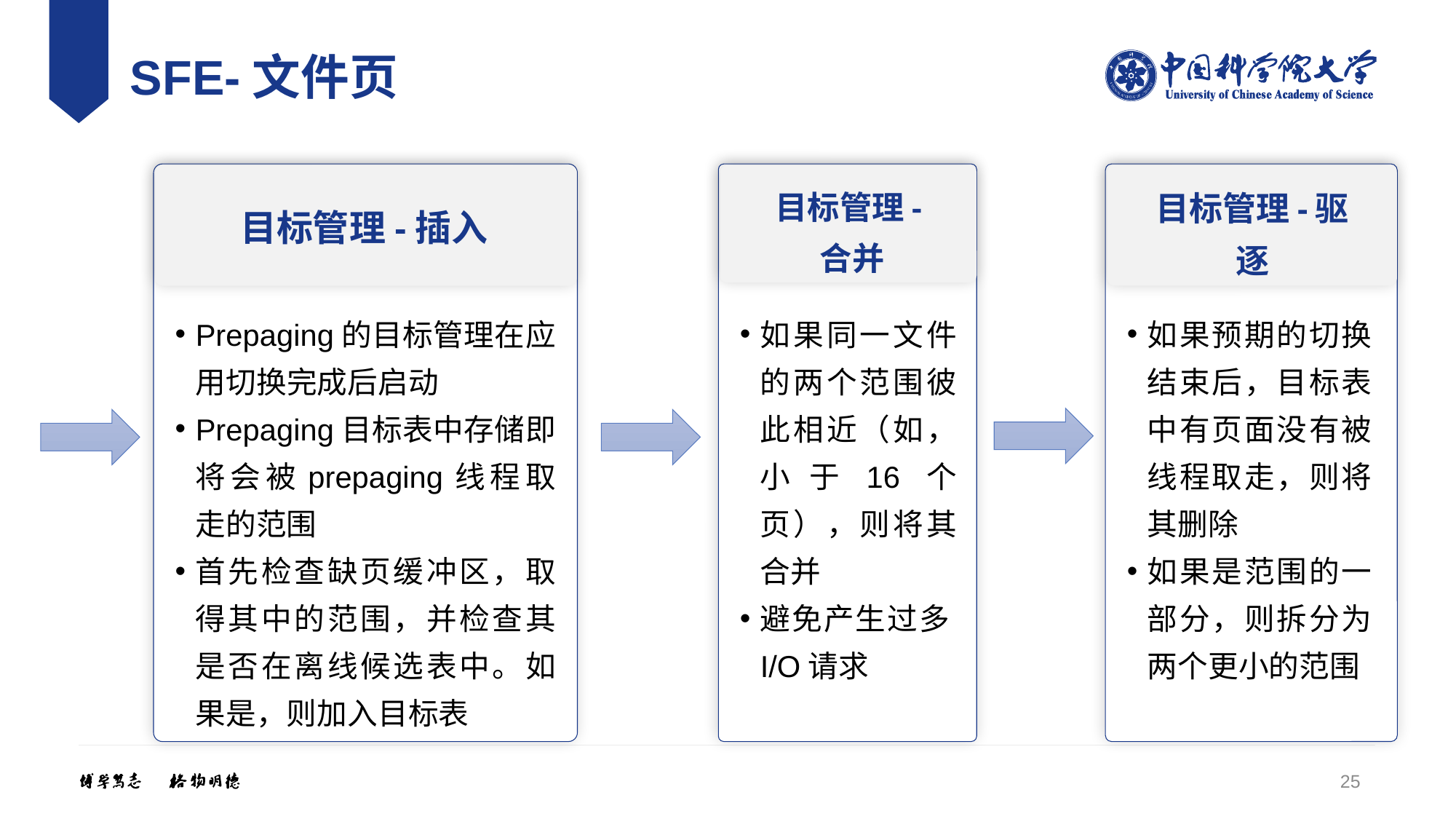

# SFE-文件页

目标管理-插入
目标管理-合并
目标管理-驱逐
Prepaging的目标管理在应用切换完成后启动
Prepaging目标表中存储即将会被prepaging线程取走的范围
首先检查缺页缓冲区，取得其中的范围，并检查其是否在离线候选表中。如果是，则加入目标表

如果预期的切换结束后，目标表中有页面没有被线程取走，则将其删除
如果是范围的一部分，则拆分为两个更小的范围
如果同一文件的两个范围彼此相近（如，小于16个页），则将其合并
避免产生过多I/O请求

25